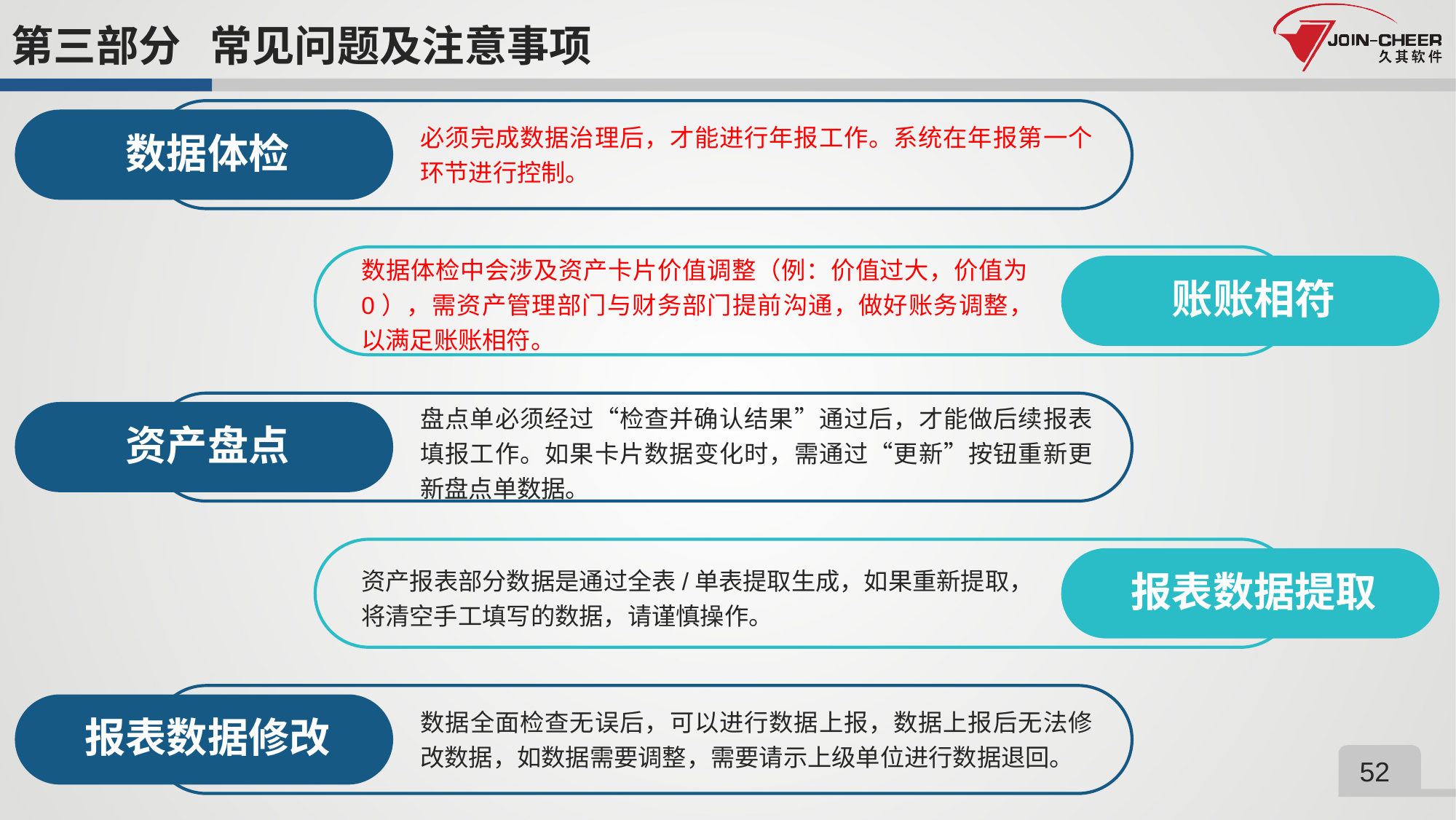

第三部分   常见问题及注意事项

数据体检
必须完成数据治理后，才能进行年报工作。系统在年报第一个环节进行控制。
数据体检中会涉及资产卡片价值调整（例：价值过大，价值为0），需资产管理部门与财务部门提前沟通，做好账务调整，以满足账账相符。

账账相符
盘点单必须经过“检查并确认结果”通过后，才能做后续报表填报工作。如果卡片数据变化时，需通过“更新”按钮重新更新盘点单数据。

资产盘点

报表数据提取
资产报表部分数据是通过全表/单表提取生成，如果重新提取，将清空手工填写的数据，请谨慎操作。

报表数据修改
数据全面检查无误后，可以进行数据上报，数据上报后无法修改数据，如数据需要调整，需要请示上级单位进行数据退回。